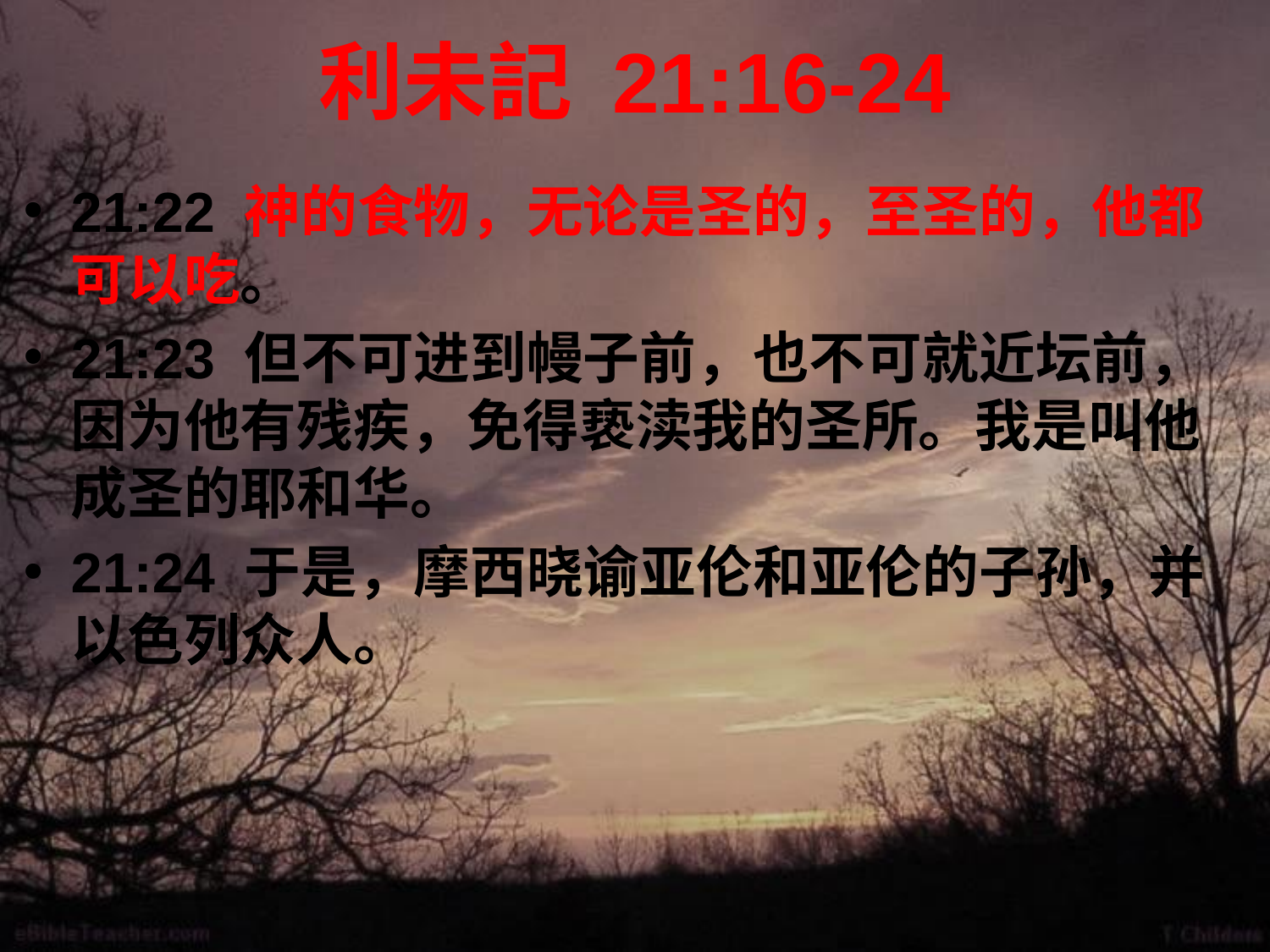

# 利未記 21:16-24
21:22 神的食物，无论是圣的，至圣的，他都可以吃。
21:23 但不可进到幔子前，也不可就近坛前，因为他有残疾，免得亵渎我的圣所。我是叫他成圣的耶和华。
21:24 于是，摩西晓谕亚伦和亚伦的子孙，并以色列众人。